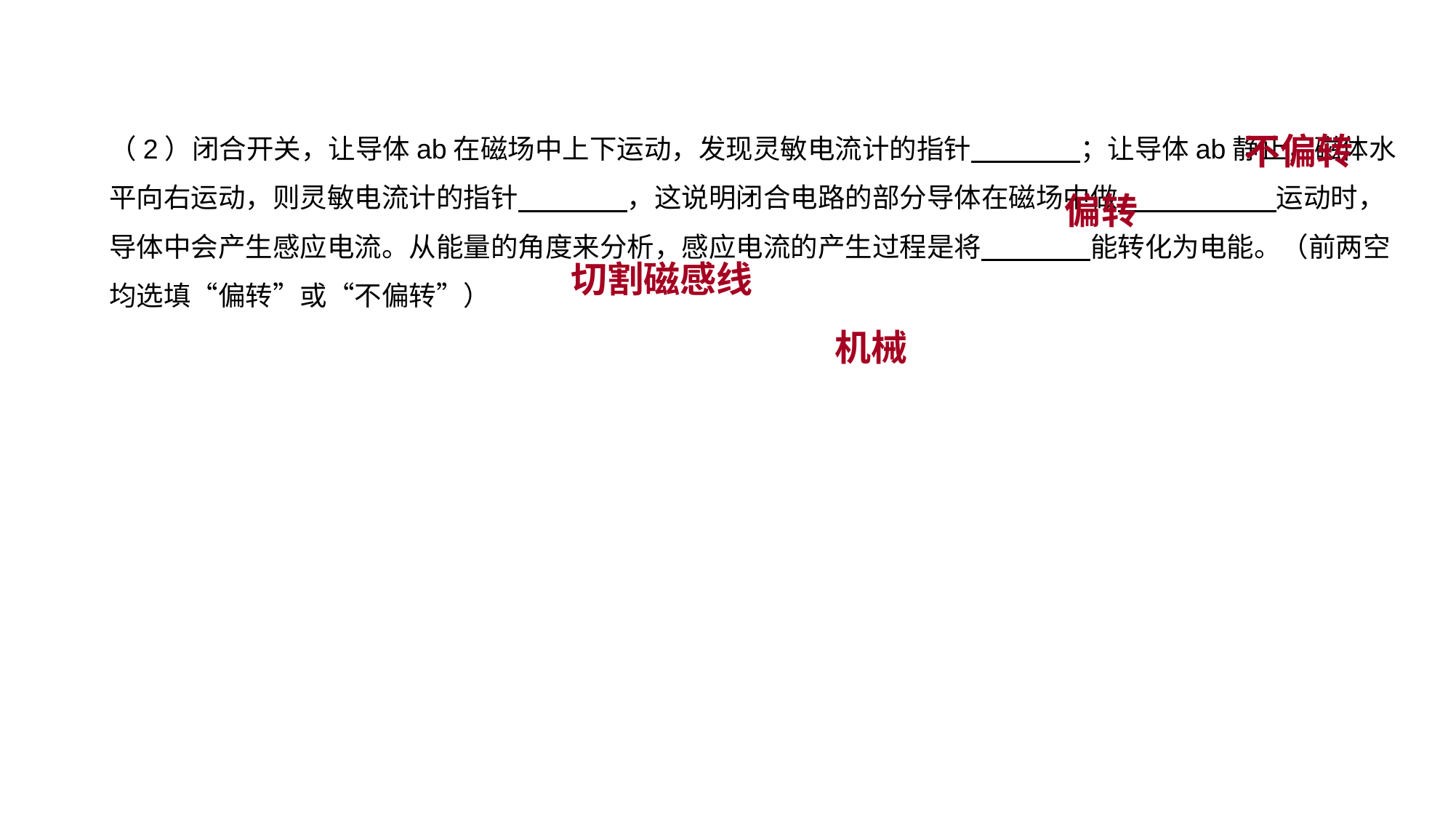

不偏转
（2）闭合开关，让导体ab在磁场中上下运动，发现灵敏电流计的指针　　　　；让导体ab静止，磁体水平向右运动，则灵敏电流计的指针　　　　，这说明闭合电路的部分导体在磁场中做　　        　　运动时，导体中会产生感应电流。从能量的角度来分析，感应电流的产生过程是将　　　　能转化为电能。（前两空均选填“偏转”或“不偏转”）
偏转
实验突破 素养提升
切割磁感线
机械